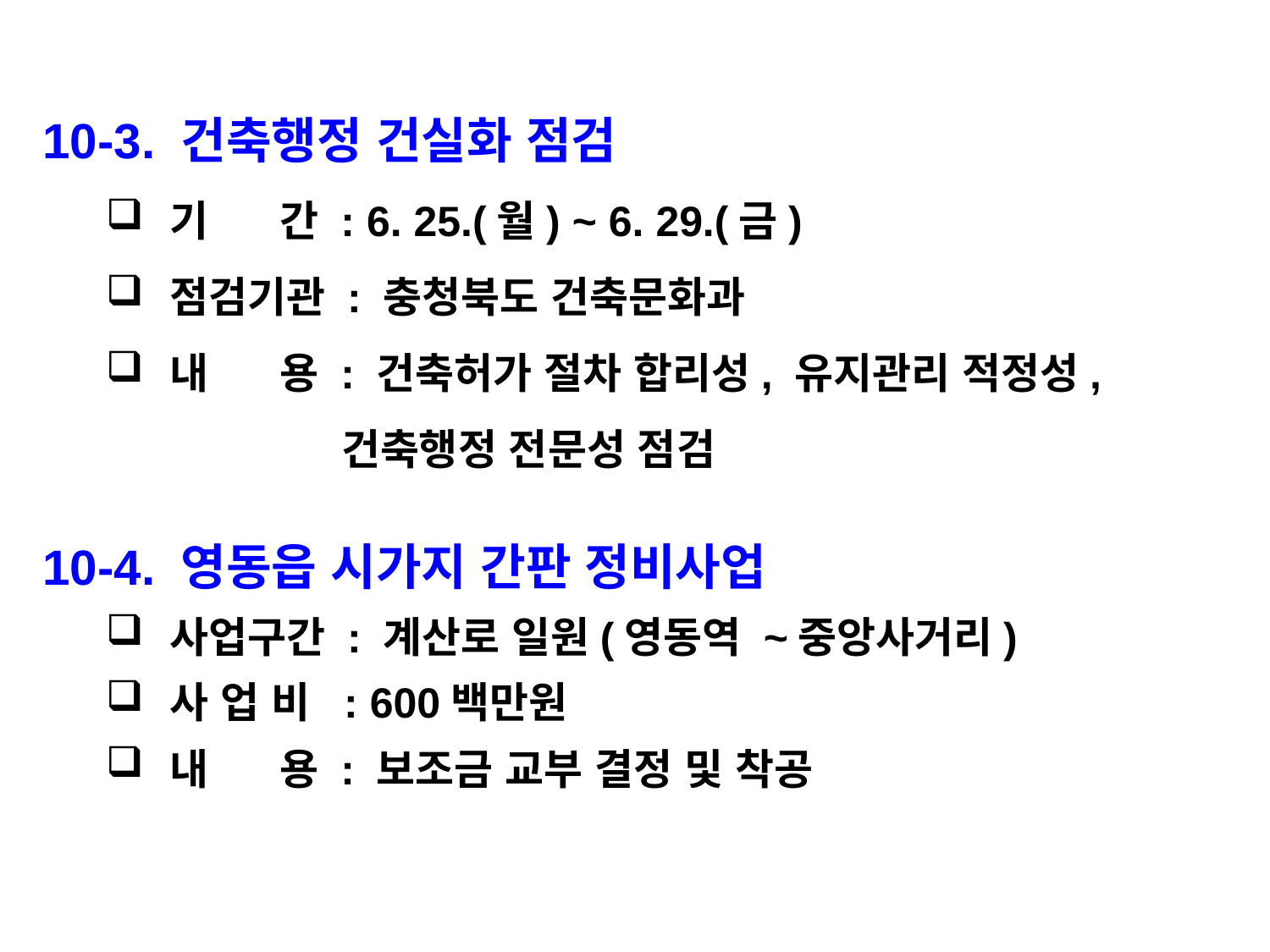

10-3. 건축행정 건실화 점검
기      간 : 6. 25.(월) ~ 6. 29.(금)
점검기관 : 충청북도 건축문화과
내      용 : 건축허가 절차 합리성, 유지관리 적정성,
                   건축행정 전문성 점검
10-4. 영동읍 시가지 간판 정비사업
사업구간 : 계산로 일원(영동역 ~중앙사거리)
사 업 비  : 600백만원
내      용 : 보조금 교부 결정 및 착공